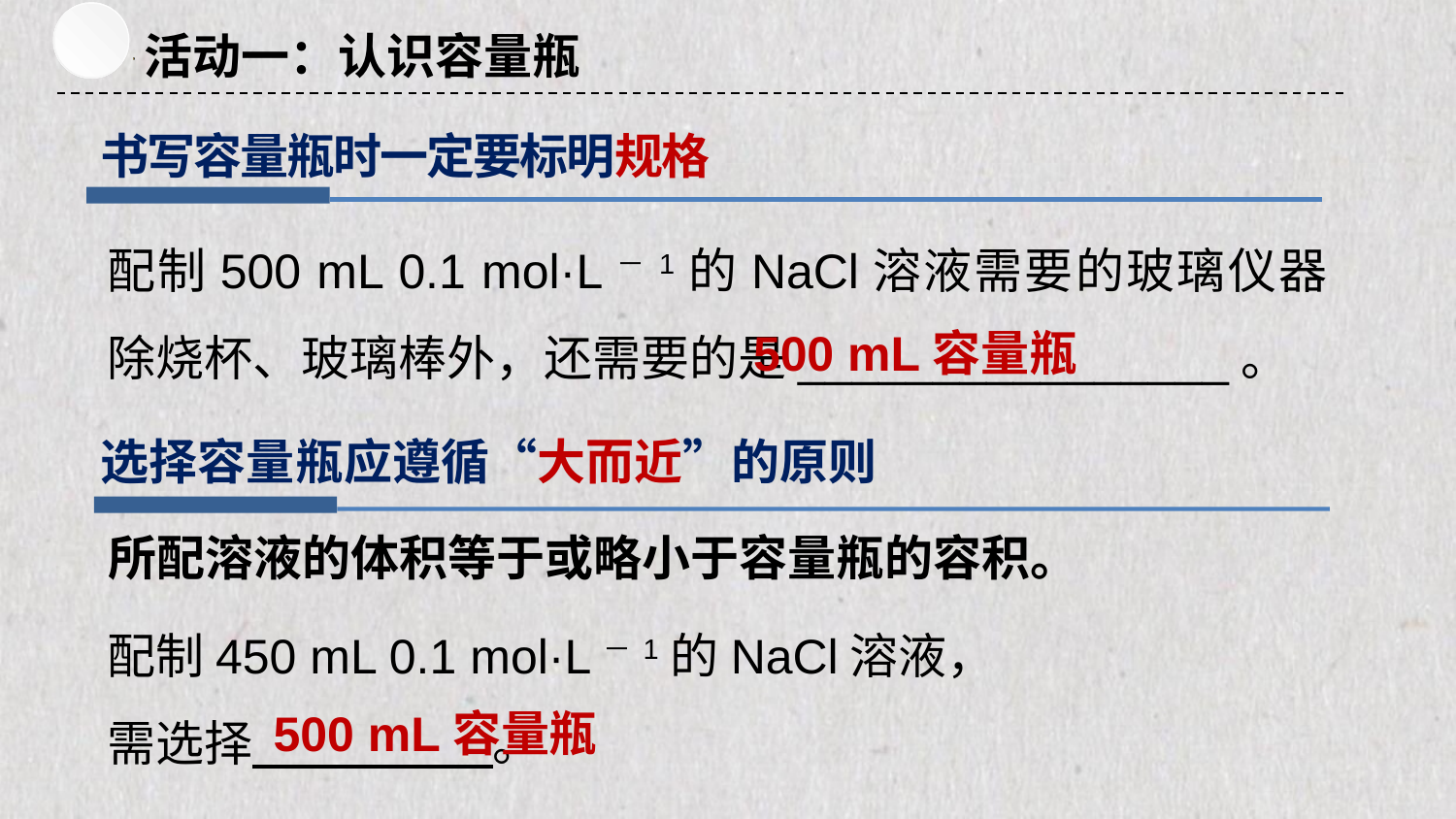

活动一：认识容量瓶
书写容量瓶时一定要标明规格

配制500 mL 0.1 mol·L－1的NaCl溶液需要的玻璃仪器除烧杯、玻璃棒外，还需要的是________________。
500 mL容量瓶
选择容量瓶应遵循“大而近”的原则

所配溶液的体积等于或略小于容量瓶的容积。
配制450 mL 0.1 mol·L－1的NaCl溶液，
需选择                      。
500 mL容量瓶